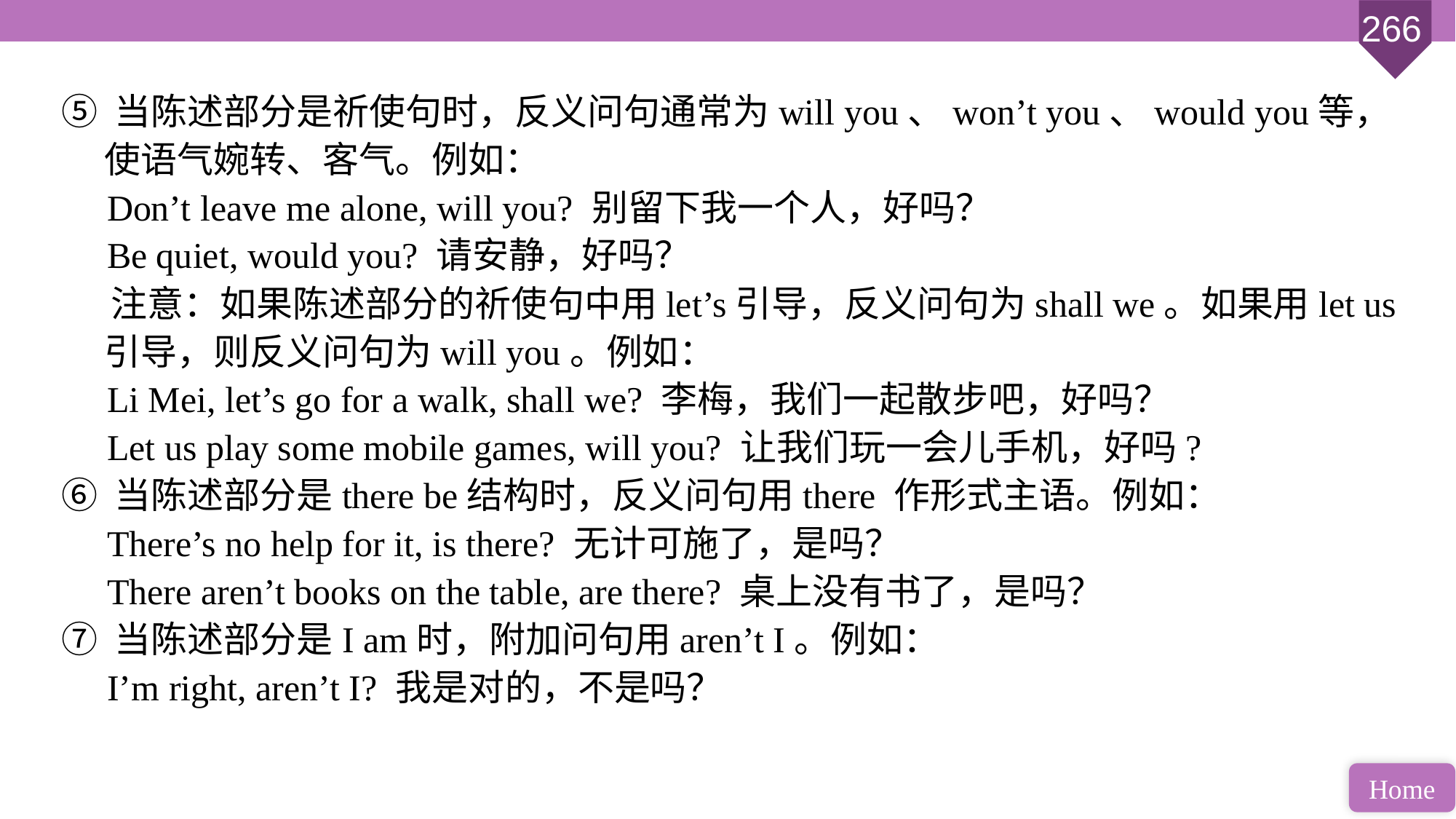

⑤ 当陈述部分是祈使句时，反义问句通常为will you、won’t you、would you等，使语气婉转、客气。例如：
     Don’t leave me alone, will you? 别留下我一个人，好吗？
     Be quiet, would you? 请安静，好吗？
     注意：如果陈述部分的祈使句中用let’s引导，反义问句为shall we。如果用let us引导，则反义问句为will you。例如：
     Li Mei, let’s go for a walk, shall we? 李梅，我们一起散步吧，好吗？
     Let us play some mobile games, will you? 让我们玩一会儿手机，好吗?
⑥ 当陈述部分是there be结构时，反义问句用there 作形式主语。例如：
     There’s no help for it, is there? 无计可施了，是吗？
     There aren’t books on the table, are there? 桌上没有书了，是吗？
⑦ 当陈述部分是I am时，附加问句用aren’t I。例如：
     I’m right, aren’t I? 我是对的，不是吗？